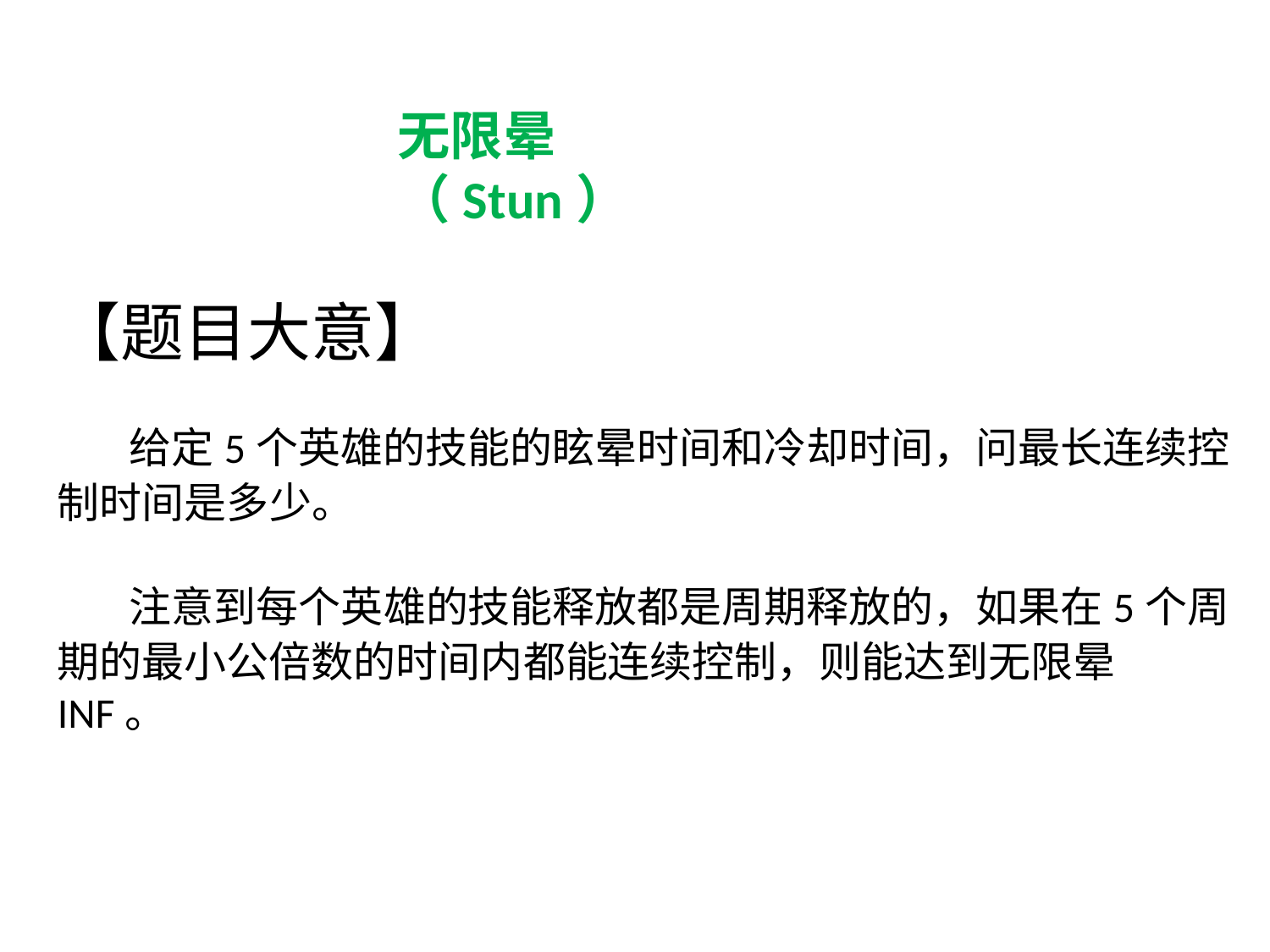

无限晕（Stun）
【题目大意】
    给定5个英雄的技能的眩晕时间和冷却时间，问最长连续控制时间是多少。
    注意到每个英雄的技能释放都是周期释放的，如果在5个周期的最小公倍数的时间内都能连续控制，则能达到无限晕INF。